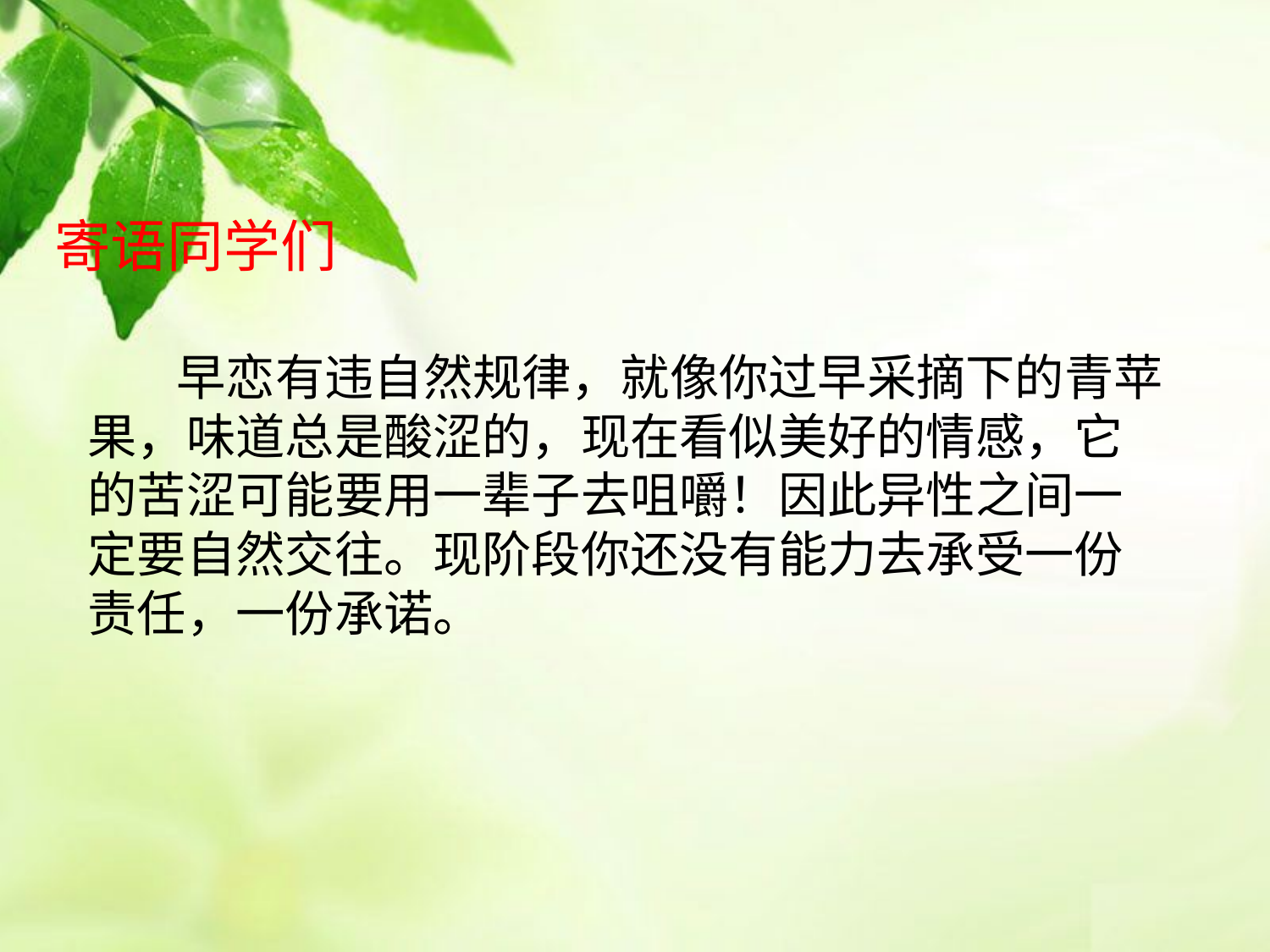

# 寄语同学们
       早恋有违自然规律，就像你过早采摘下的青苹果，味道总是酸涩的，现在看似美好的情感，它的苦涩可能要用一辈子去咀嚼！因此异性之间一定要自然交往。现阶段你还没有能力去承受一份责任，一份承诺。